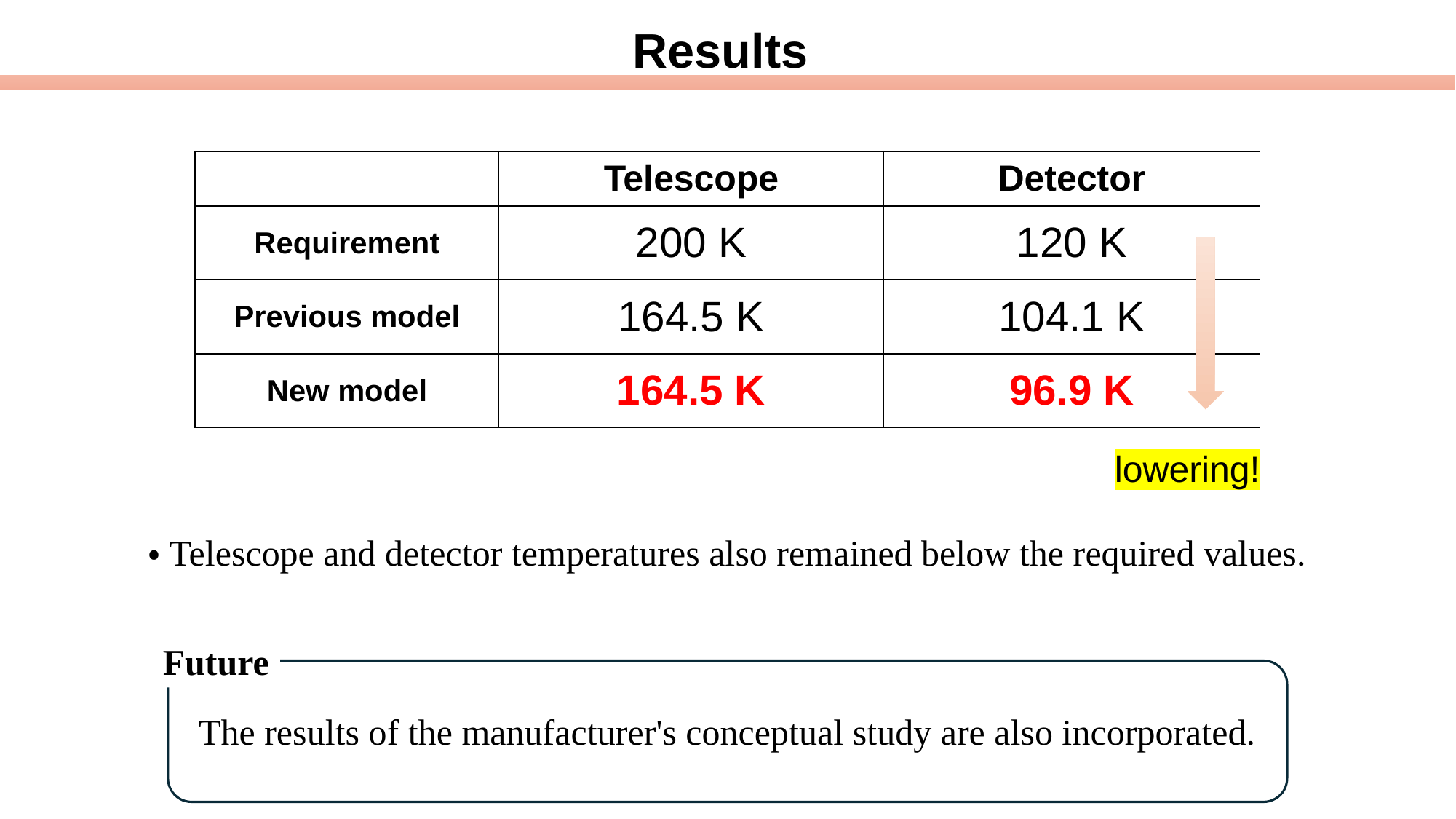

Results

|  | Telescope | Detector |
| --- | --- | --- |
| Requirement | 200 K | 120 K |
| Previous model | 164.5 K | 104.1 K |
| New model | 164.5 K | 96.9 K |

lowering!
・Telescope and detector temperatures also remained below the required values.
Future

The results of the manufacturer's conceptual study are also incorporated.